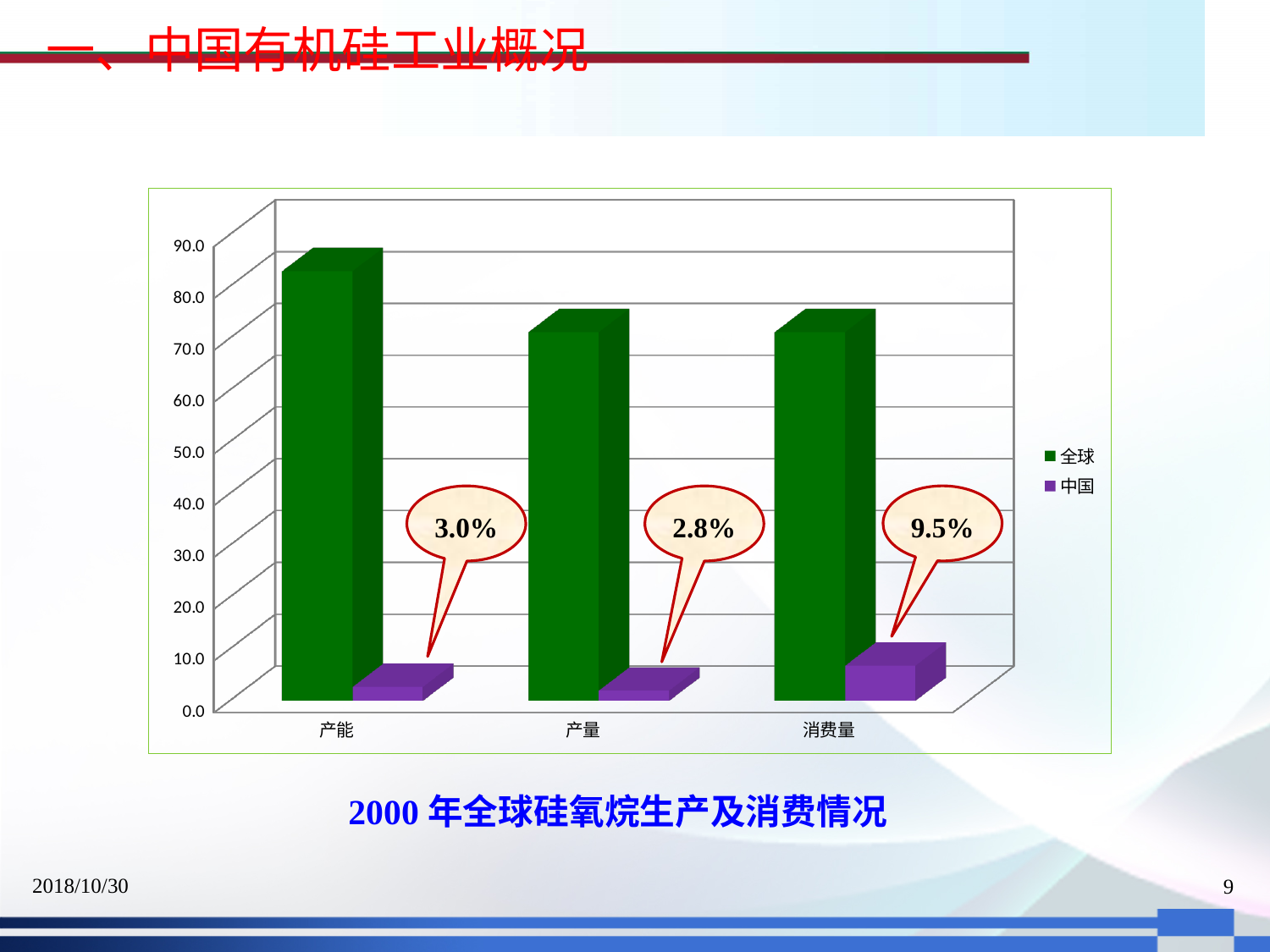

一、中国有机硅工业概况

[unsupported chart]

3.0%
2.8%
9.5%
2000年全球硅氧烷生产及消费情况